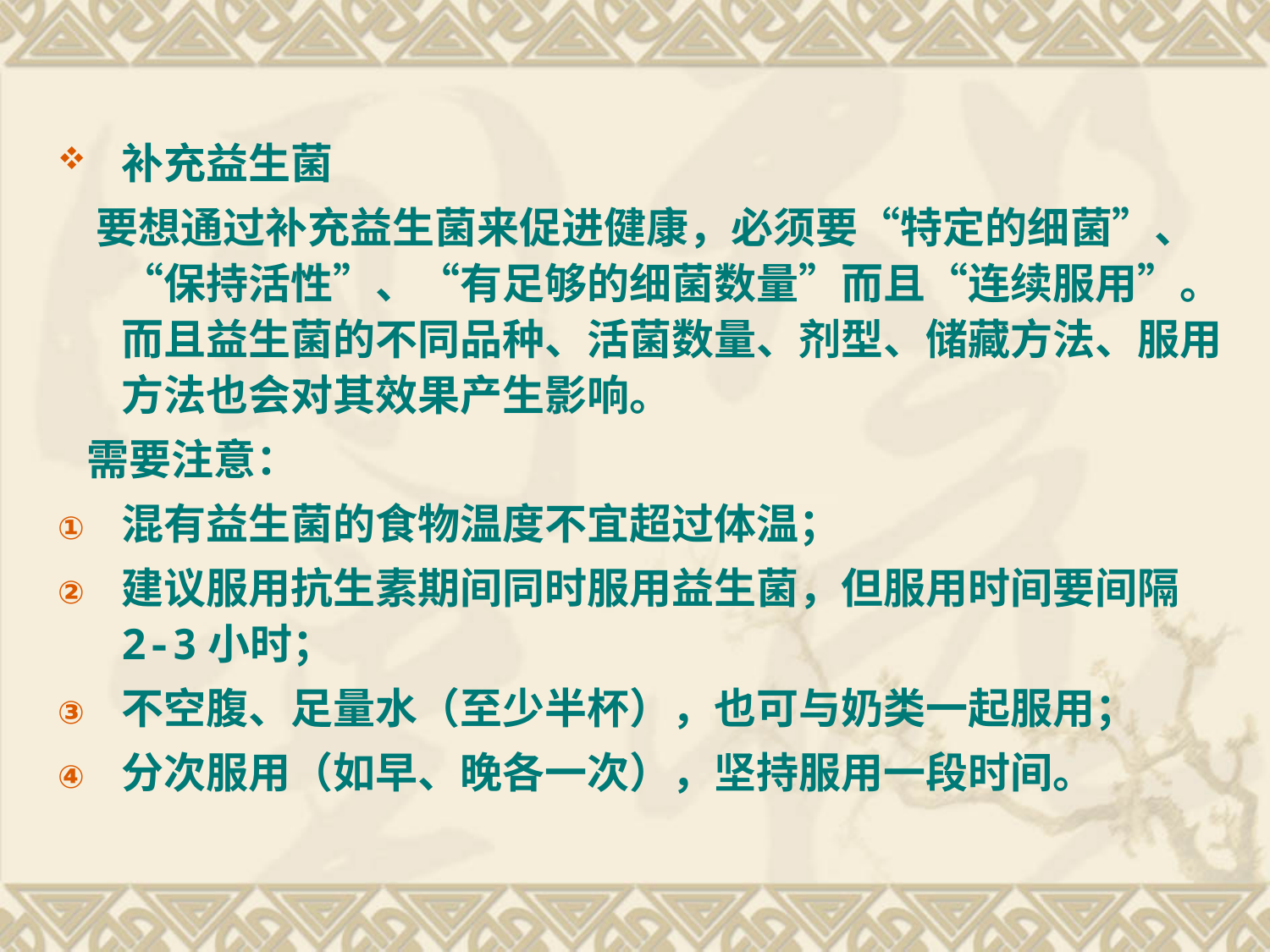

补充益生菌
   要想通过补充益生菌来促进健康，必须要“特定的细菌”、“保持活性”、“有足够的细菌数量”而且“连续服用”。而且益生菌的不同品种、活菌数量、剂型、储藏方法、服用方法也会对其效果产生影响。
  需要注意：
混有益生菌的食物温度不宜超过体温；
建议服用抗生素期间同时服用益生菌，但服用时间要间隔2-3小时；
不空腹、足量水（至少半杯），也可与奶类一起服用；
分次服用（如早、晚各一次），坚持服用一段时间。